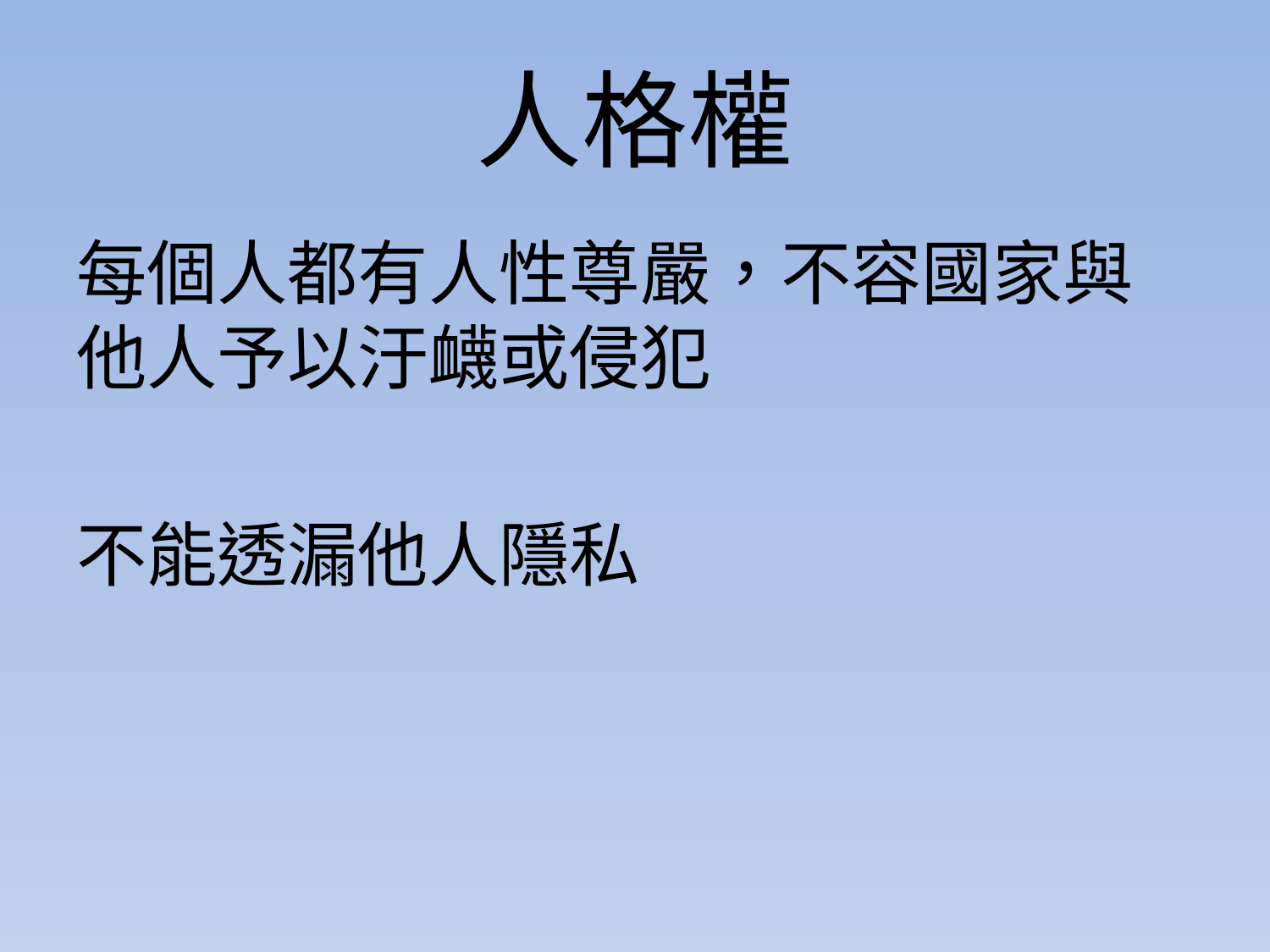

# 人格權
每個人都有人性尊嚴，不容國家與他人予以汙衊或侵犯

不能透漏他人隱私